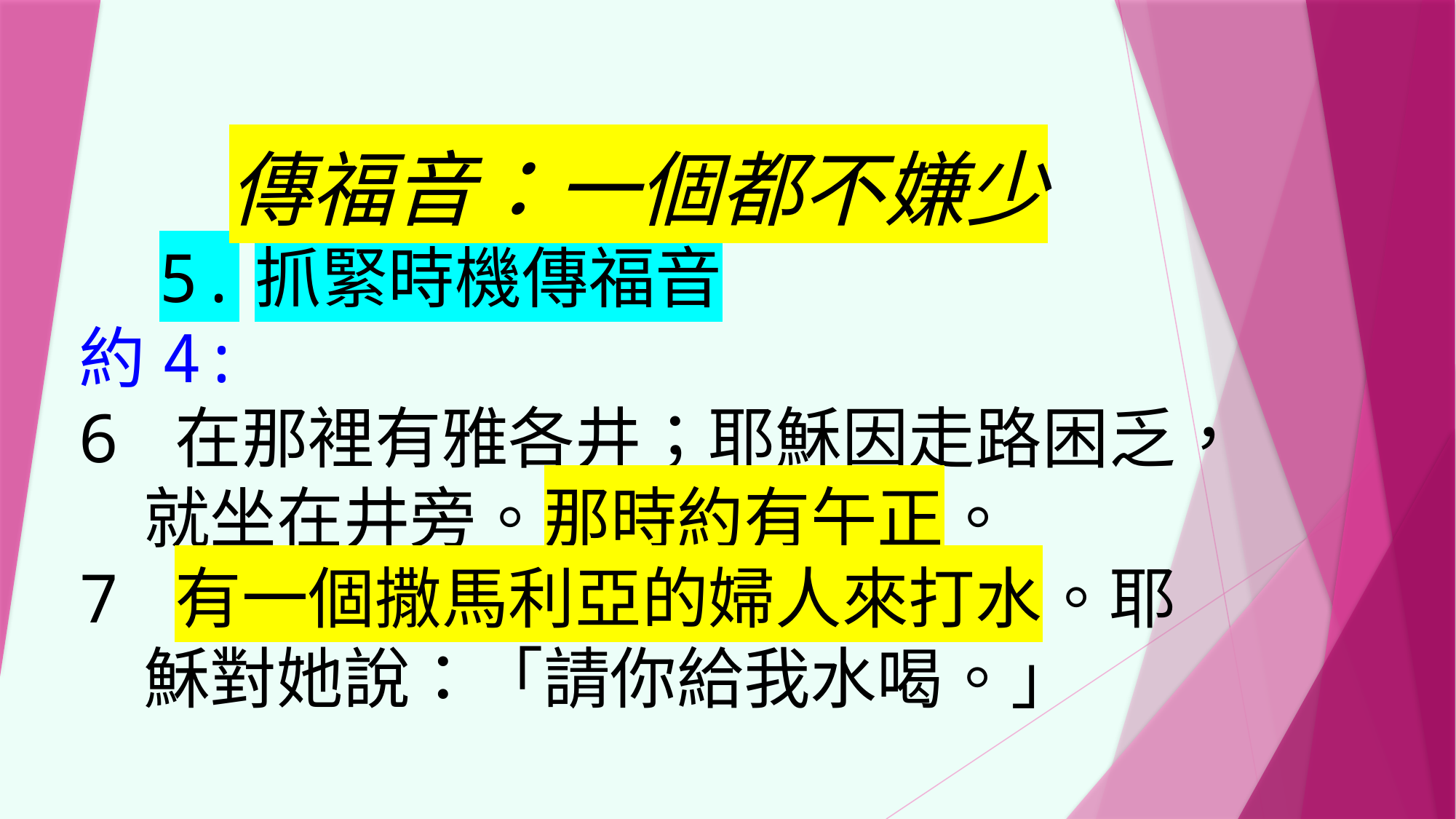

傳福音：一個都不嫌少
  5.抓緊時機傳福音
約4:
6 在那裡有雅各井；耶穌因走路困乏，就坐在井旁。那時約有午正。
7 有一個撒馬利亞的婦人來打水。耶穌對她說：「請你給我水喝。」